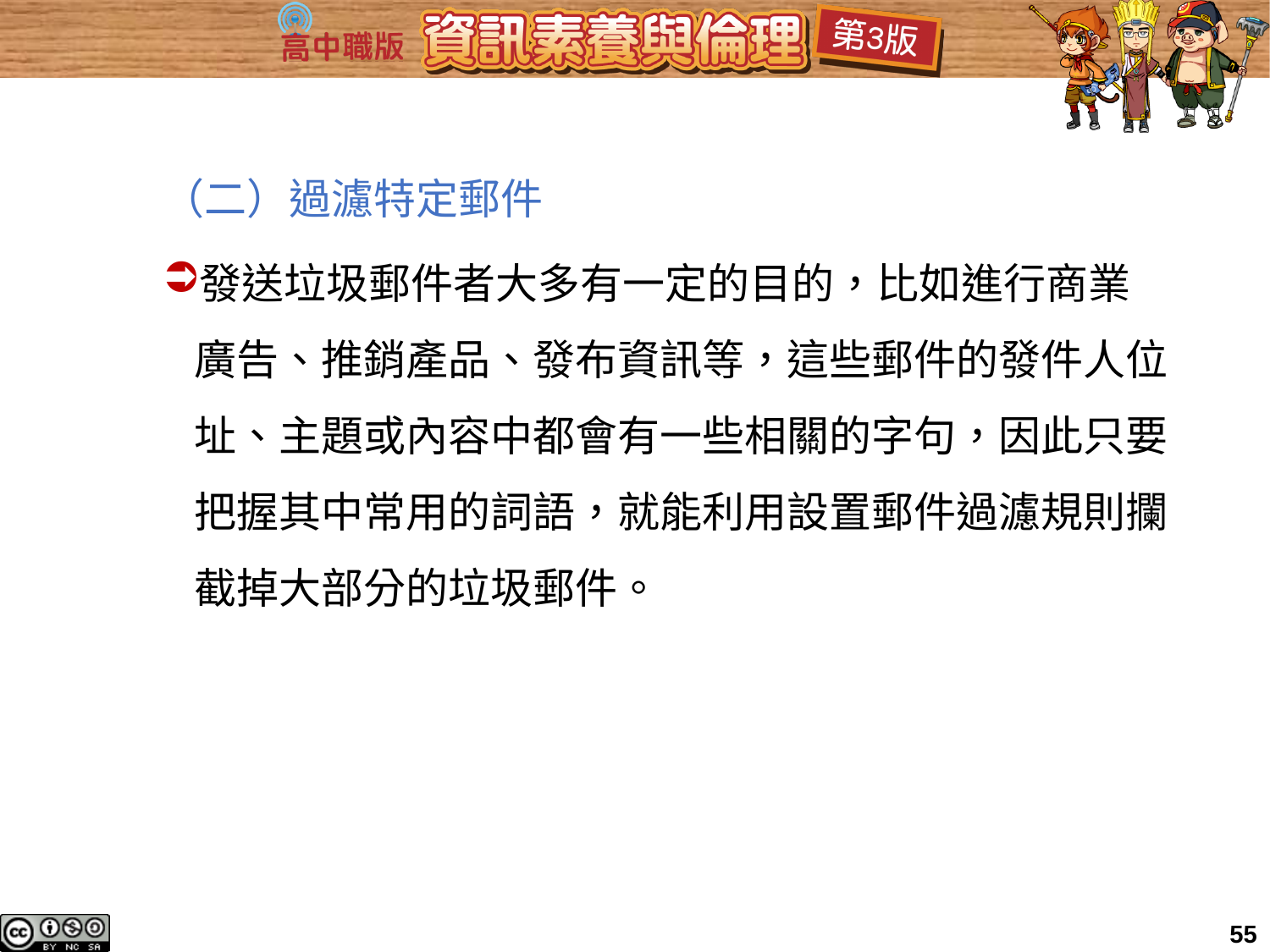

（二）過濾特定郵件
發送垃圾郵件者大多有一定的目的，比如進行商業廣告、推銷產品、發布資訊等，這些郵件的發件人位址、主題或內容中都會有一些相關的字句，因此只要把握其中常用的詞語，就能利用設置郵件過濾規則攔截掉大部分的垃圾郵件。

55